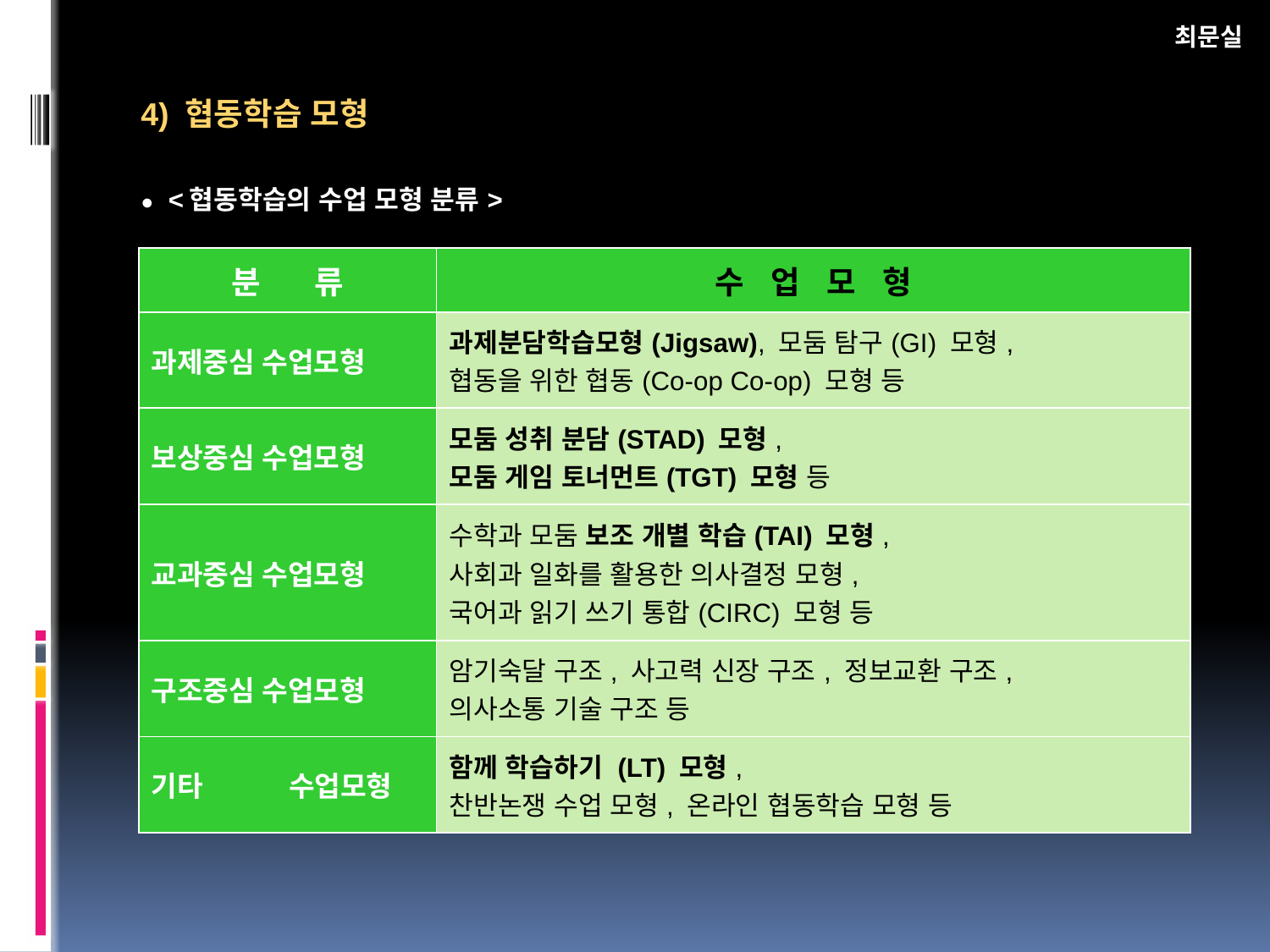

최문실
4) 협동학습 모형

●  <협동학습의 수업 모형 분류>

| 분 류 | 수 업 모 형 |
| --- | --- |
| 과제중심 수업모형 | 과제분담학습모형(Jigsaw), 모둠 탐구(GI) 모형, 협동을 위한 협동(Co-op Co-op) 모형 등 |
| 보상중심 수업모형 | 모둠 성취 분담(STAD) 모형, 모둠 게임 토너먼트(TGT) 모형 등 |
| 교과중심 수업모형 | 수학과 모둠 보조 개별 학습(TAI) 모형, 사회과 일화를 활용한 의사결정 모형, 국어과 읽기 쓰기 통합(CIRC) 모형 등 |
| 구조중심 수업모형 | 암기숙달 구조, 사고력 신장 구조, 정보교환 구조, 의사소통 기술 구조 등 |
| 기타 수업모형 | 함께 학습하기 (LT) 모형, 찬반논쟁 수업 모형, 온라인 협동학습 모형 등 |